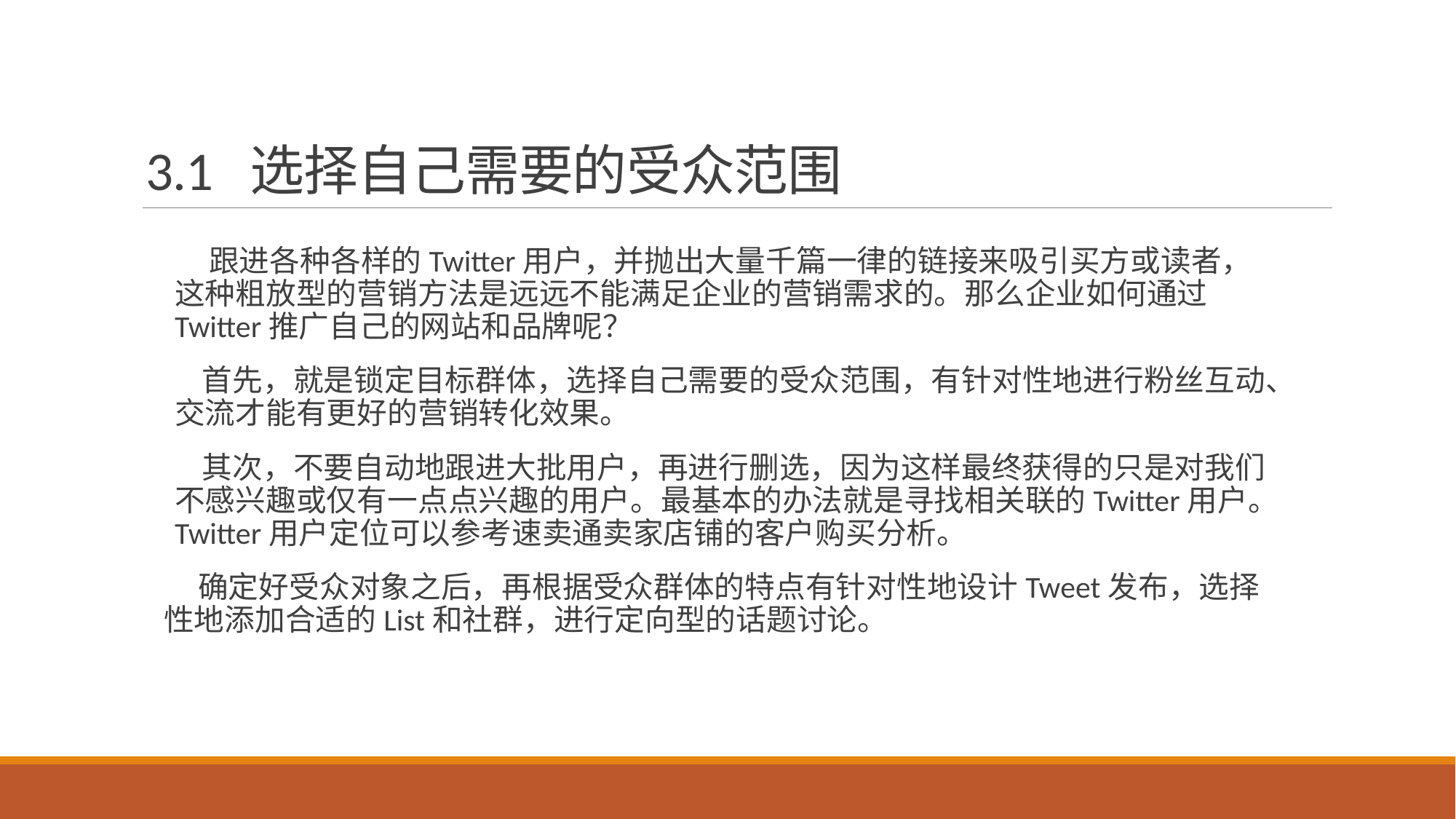

# 3.1  选择自己需要的受众范围
    跟进各种各样的Twitter用户，并抛出大量千篇一律的链接来吸引买方或读者，这种粗放型的营销方法是远远不能满足企业的营销需求的。那么企业如何通过Twitter推广自己的网站和品牌呢？
   首先，就是锁定目标群体，选择自己需要的受众范围，有针对性地进行粉丝互动、交流才能有更好的营销转化效果。
   其次，不要自动地跟进大批用户，再进行删选，因为这样最终获得的只是对我们不感兴趣或仅有一点点兴趣的用户。最基本的办法就是寻找相关联的Twitter用户。Twitter用户定位可以参考速卖通卖家店铺的客户购买分析。
    确定好受众对象之后，再根据受众群体的特点有针对性地设计Tweet发布，选择性地添加合适的List和社群，进行定向型的话题讨论。